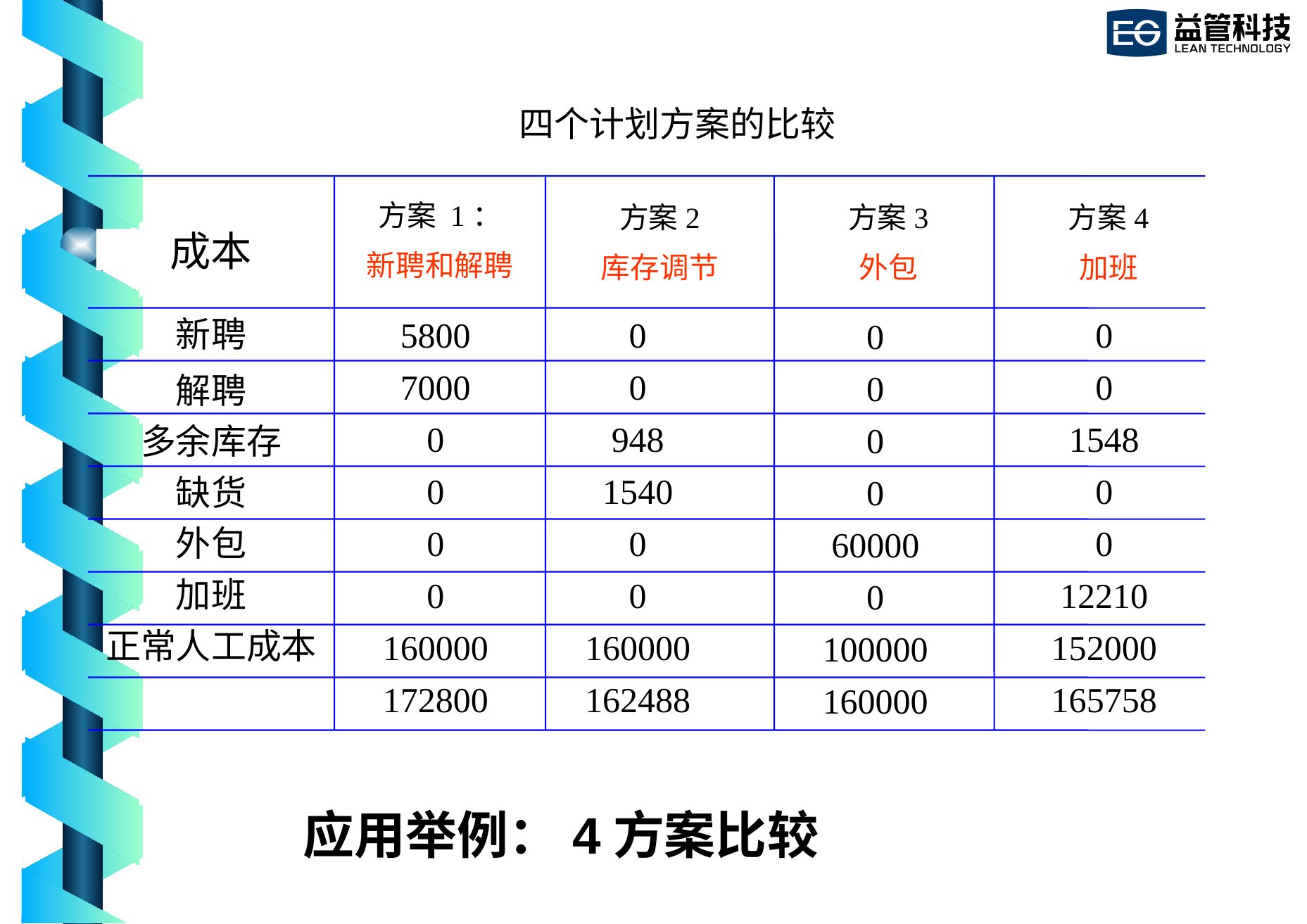

四个计划方案的比较

方案 1：
新聘和解聘
方案2
库存调节
方案3
外包
方案4
加班
成本
新聘
解聘
多余库存
缺货
外包
加班
正常人工成本

5800
7000
0
0
0
0
160000
172800
0
0
948
1540
0
0
160000
162488
0
0
1548
0
0
12210
152000
165758
0
0
0
0
60000
0
100000
160000

# 应用举例：4方案比较